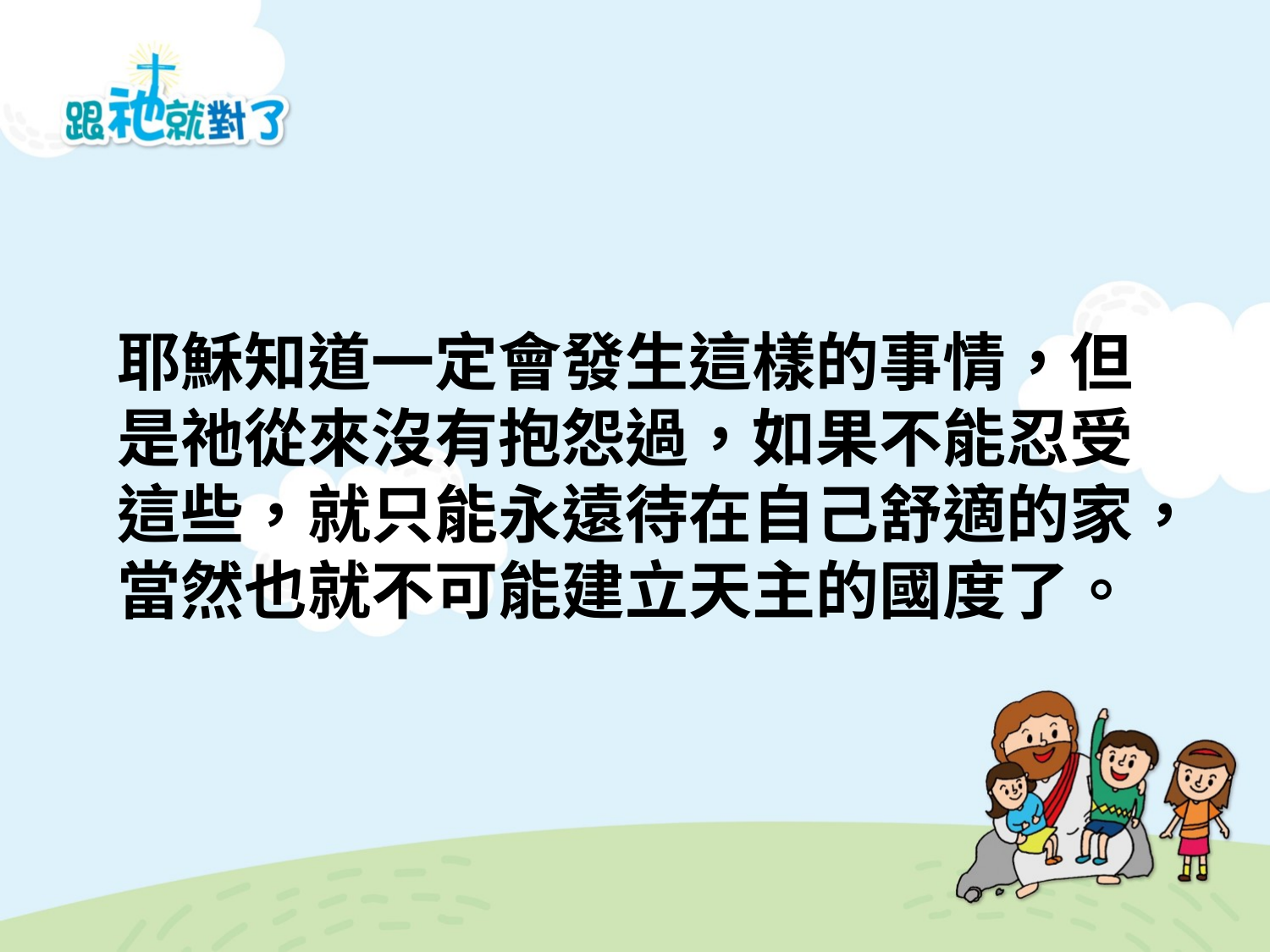

耶穌知道一定會發生這樣的事情，但是祂從來沒有抱怨過，如果不能忍受這些，就只能永遠待在自己舒適的家，當然也就不可能建立天主的國度了。